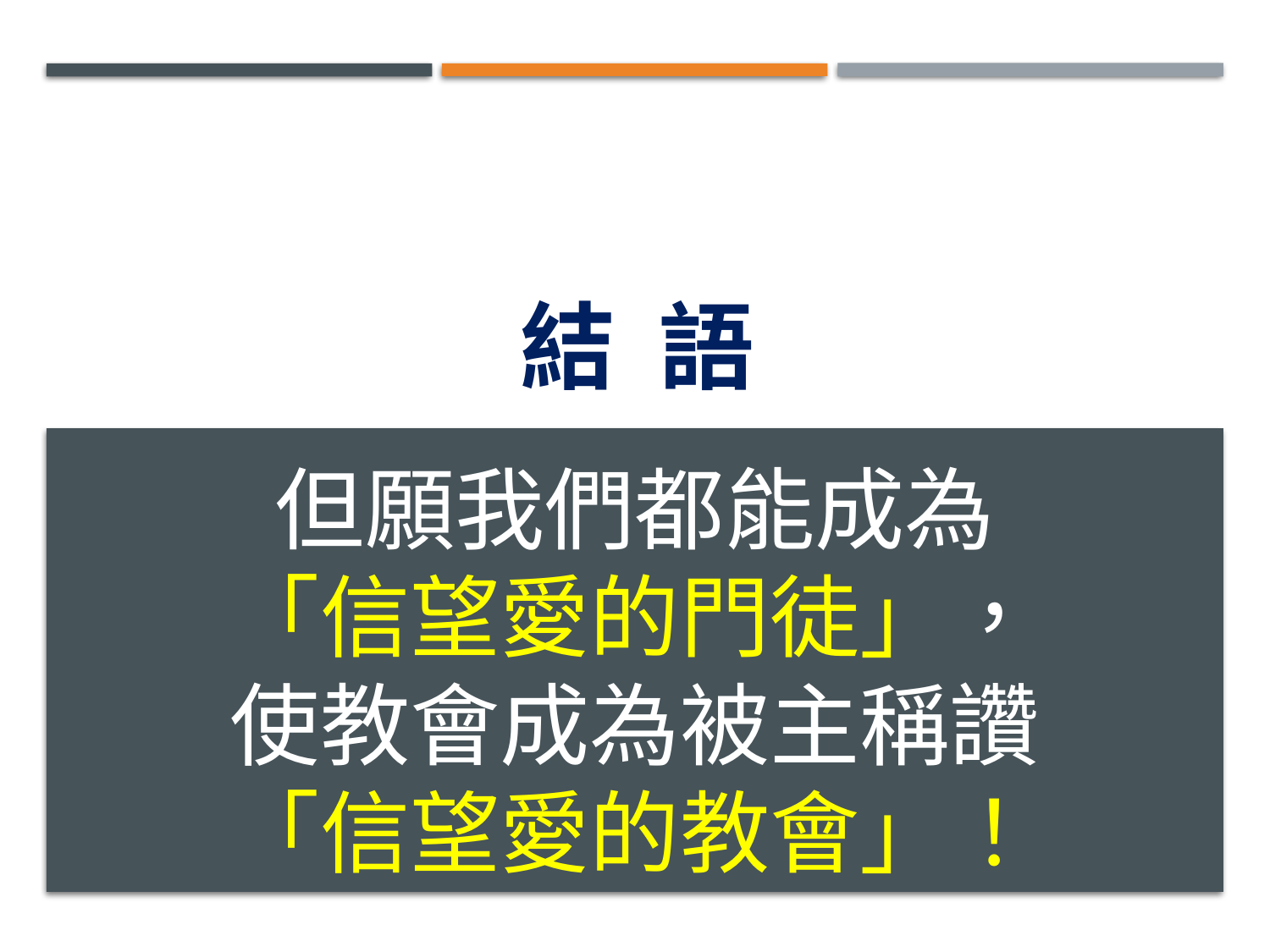

結  語
# 但願我們都能成為 「信望愛的門徒」， 使教會成為被主稱讚 「信望愛的教會」！